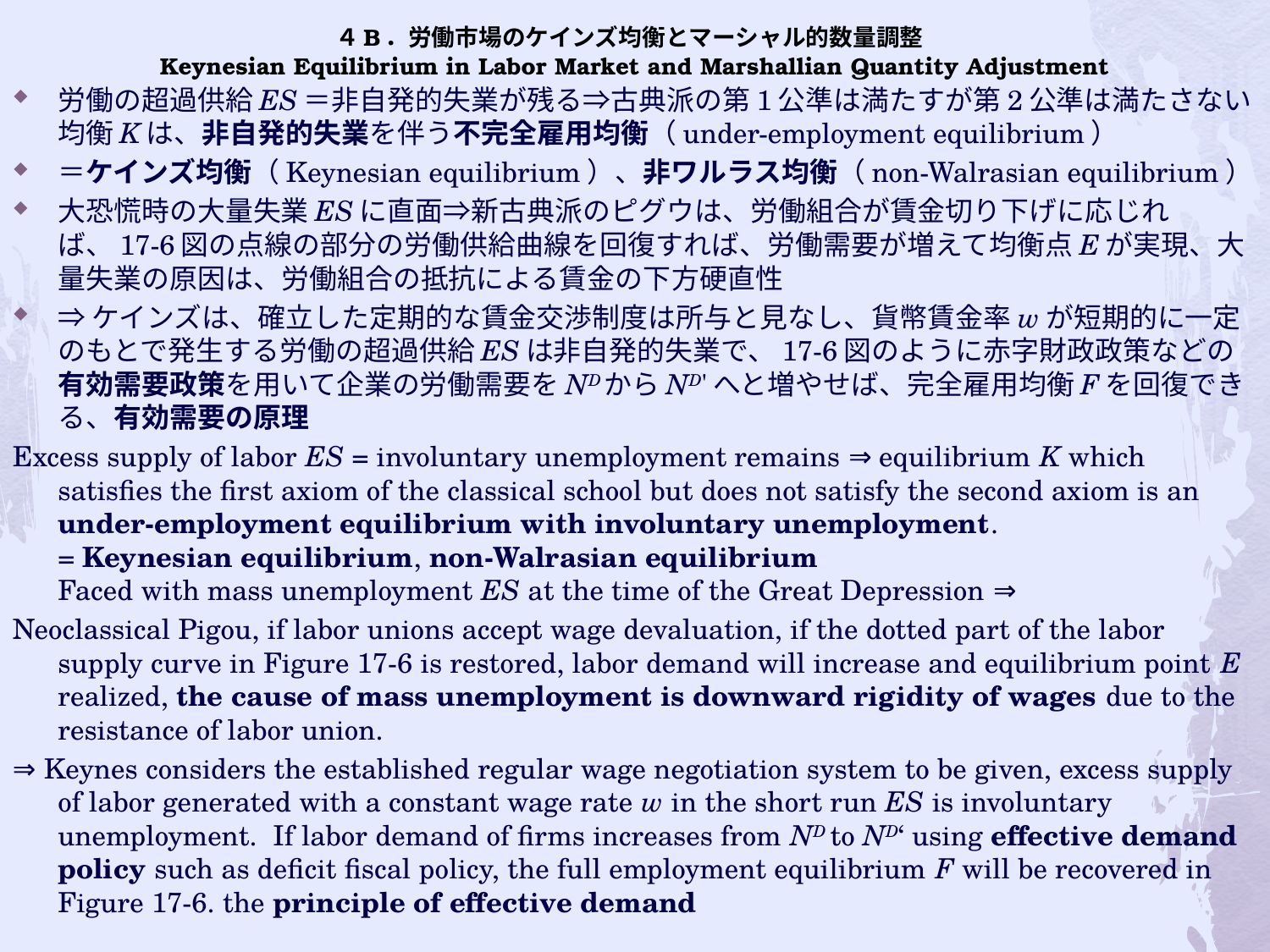

# ４B．労働市場のケインズ均衡とマーシャル的数量調整 Keynesian Equilibrium in Labor Market and Marshallian Quantity Adjustment
労働の超過供給ES＝非自発的失業が残る⇒古典派の第1公準は満たすが第2公準は満たさない均衡Kは、非自発的失業を伴う不完全雇用均衡（under-employment equilibrium）
＝ケインズ均衡（Keynesian equilibrium）、非ワルラス均衡（non-Walrasian equilibrium）
大恐慌時の大量失業ESに直面⇒新古典派のピグウは、労働組合が賃金切り下げに応じれば、17-6図の点線の部分の労働供給曲線を回復すれば、労働需要が増えて均衡点Eが実現、大量失業の原因は、労働組合の抵抗による賃金の下方硬直性
⇒ケインズは、確立した定期的な賃金交渉制度は所与と見なし、貨幣賃金率wが短期的に一定のもとで発生する労働の超過供給ESは非自発的失業で、17-6図のように赤字財政政策などの有効需要政策を用いて企業の労働需要をNDからND'へと増やせば、完全雇用均衡Fを回復できる、有効需要の原理
Excess supply of labor ES = involuntary unemployment remains ⇒ equilibrium K which satisfies the first axiom of the classical school but does not satisfy the second axiom is an under-employment equilibrium with involuntary unemployment.
= Keynesian equilibrium, non-Walrasian equilibrium
Faced with mass unemployment ES at the time of the Great Depression ⇒
Neoclassical Pigou, if labor unions accept wage devaluation, if the dotted part of the labor supply curve in Figure 17-6 is restored, labor demand will increase and equilibrium point E realized, the cause of mass unemployment is downward rigidity of wages due to the resistance of labor union.
⇒ Keynes considers the established regular wage negotiation system to be given, excess supply of labor generated with a constant wage rate w in the short run ES is involuntary unemployment.  If labor demand of firms increases from ND to ND‘ using effective demand policy such as deficit fiscal policy, the full employment equilibrium F will be recovered in Figure 17-6. the principle of effective demand